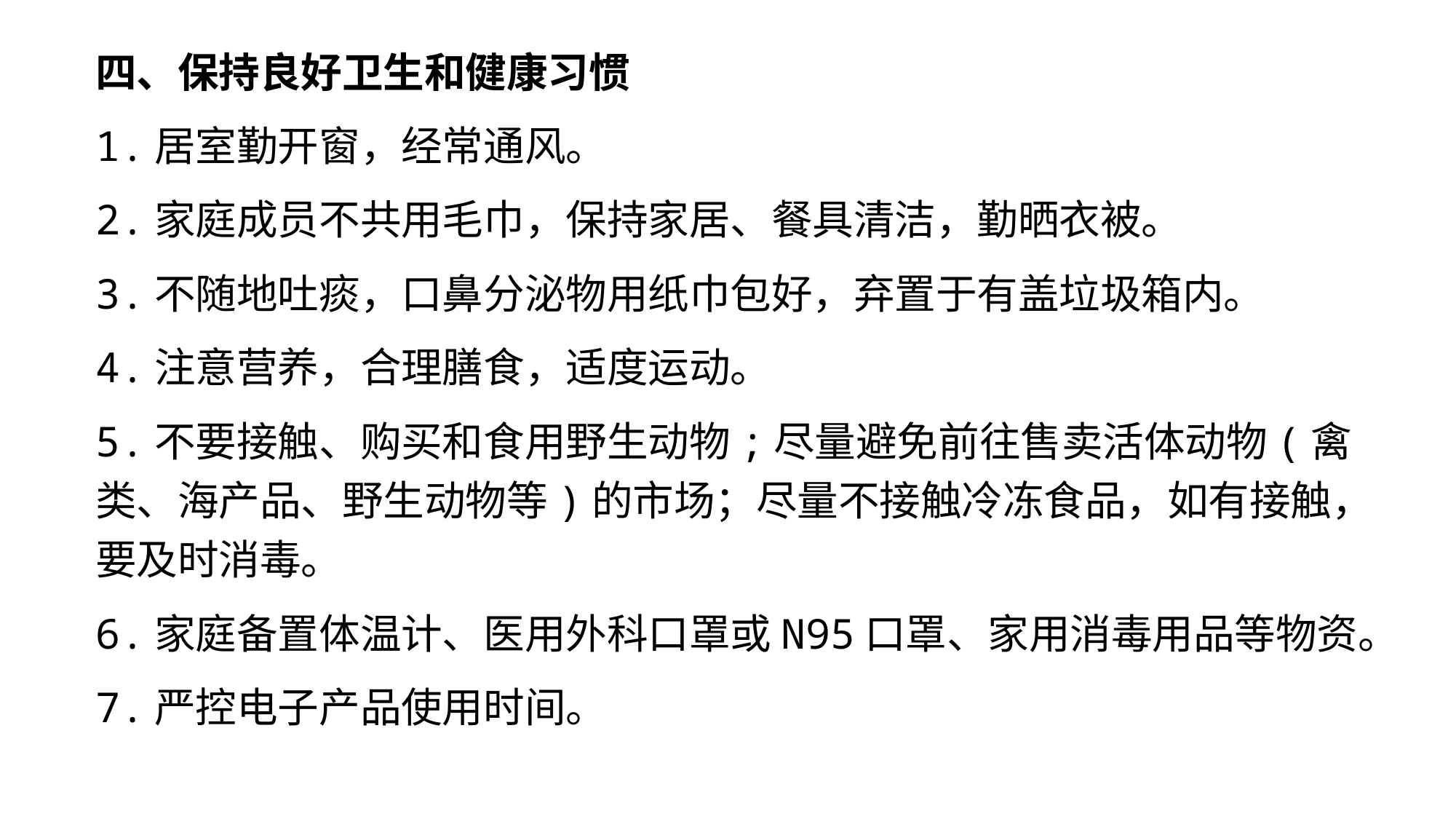

四、保持良好卫生和健康习惯
1.居室勤开窗，经常通风。
2.家庭成员不共用毛巾，保持家居、餐具清洁，勤晒衣被。
3.不随地吐痰，口鼻分泌物用纸巾包好，弃置于有盖垃圾箱内。
4.注意营养，合理膳食，适度运动。
5.不要接触、购买和食用野生动物;尽量避免前往售卖活体动物(禽类、海产品、野生动物等)的市场；尽量不接触冷冻食品，如有接触，要及时消毒。
6.家庭备置体温计、医用外科口罩或N95口罩、家用消毒用品等物资。
7.严控电子产品使用时间。

5